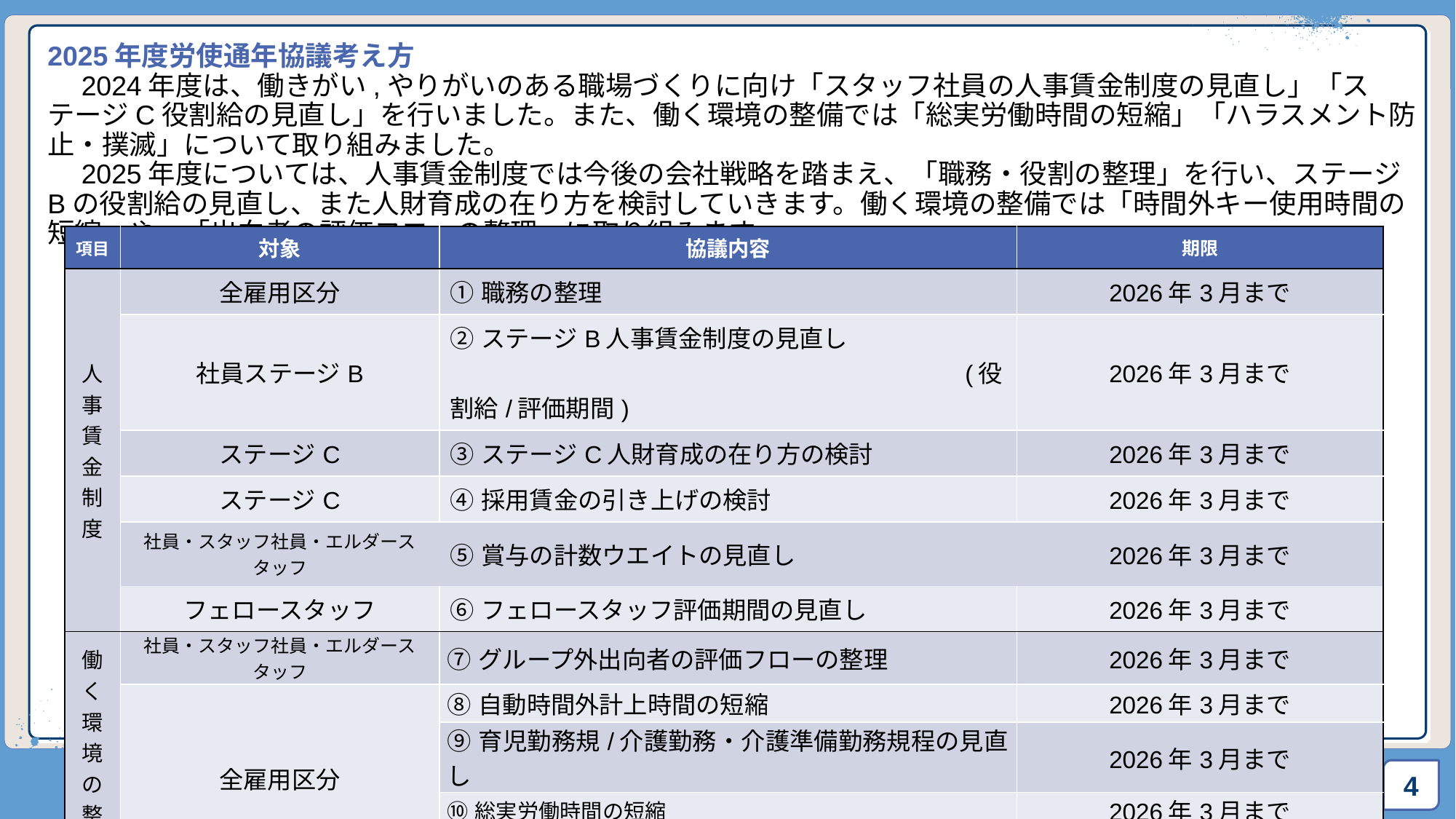

# 2025年度労使通年協議考え方 　2024年度は、働きがい,やりがいのある職場づくりに向け「スタッフ社員の人事賃金制度の見直し」「ステージC役割給の見直し」を行いました。また、働く環境の整備では「総実労働時間の短縮」「ハラスメント防止・撲滅」について取り組みました。 　2025年度については、人事賃金制度では今後の会社戦略を踏まえ、「職務・役割の整理」を行い、ステージBの役割給の見直し、また人財育成の在り方を検討していきます。働く環境の整備では「時間外キー使用時間の短縮」や、「出向者の評価フローの整理」に取り組みます。

| 項目 | 対象 | 協議内容 | 期限 |
| --- | --- | --- | --- |
| 人事賃金制度 | 全雇用区分 | ①職務の整理 | 2026年3月まで |
|  | 社員ステージB | ②ステージB人事賃金制度の見直し 　　　　　　　　　　　　　　　　　　　　　(役割給/評価期間) | 2026年3月まで |
|  | ステージC | ③ステージC人財育成の在り方の検討 | 2026年3月まで |
|  | ステージC | ④採用賃金の引き上げの検討 | 2026年3月まで |
|  | 社員・スタッフ社員・エルダースタッフ | ⑤賞与の計数ウエイトの見直し | 2026年3月まで |
|  | フェロースタッフ | ⑥フェロースタッフ評価期間の見直し | 2026年3月まで |
| 働く環境の整備 | 社員・スタッフ社員・エルダースタッフ | ⑦グループ外出向者の評価フローの整理 | 2026年3月まで |
|  | 全雇用区分 | ⑧自動時間外計上時間の短縮 | 2026年3月まで |
|  |  | ⑨育児勤務規/介護勤務・介護準備勤務規程の見直し | 2026年3月まで |
|  |  | ⑩総実労働時間の短縮 | 2026年3月まで |
|  |  | ⑪ハラスメント防止撲滅 | 2026年3月まで |

比較 A
比較 B
4